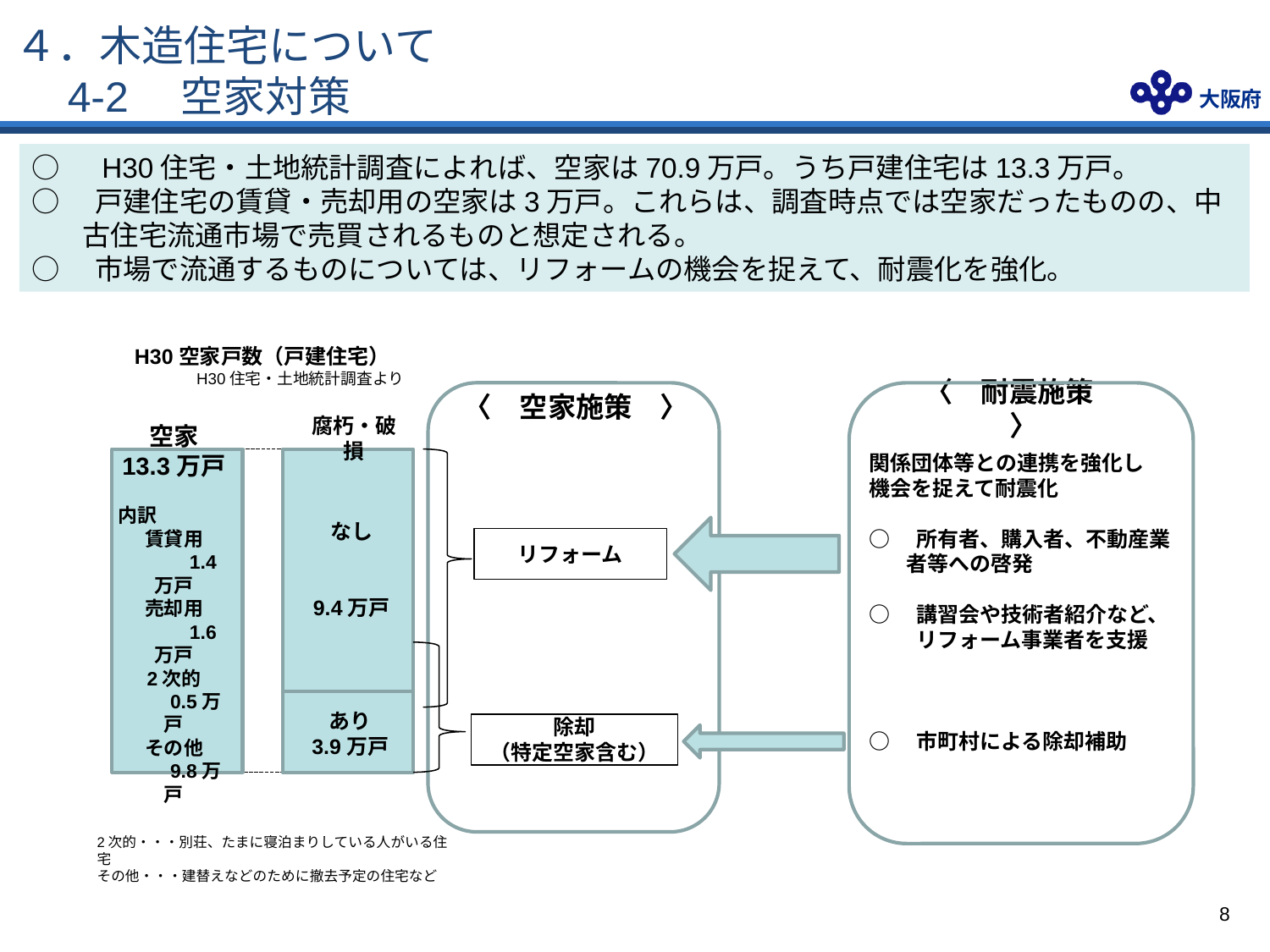

４．木造住宅について
　4-2　空家対策
○　H30住宅・土地統計調査によれば、空家は70.9万戸。うち戸建住宅は13.3万戸。
○　戸建住宅の賃貸・売却用の空家は3万戸。これらは、調査時点では空家だったものの、中古住宅流通市場で売買されるものと想定される。
○　市場で流通するものについては、リフォームの機会を捉えて、耐震化を強化。
H30空家戸数（戸建住宅）
H30住宅・土地統計調査より
〈　空家施策　〉

〈　耐震施策　〉
腐朽・破損
関係団体等との連携を強化し
機会を捉えて耐震化

○　所有者、購入者、不動産業者等への啓発

○　講習会や技術者紹介など、
　　 リフォーム事業者を支援

○　市町村による除却補助

空家
13.3万戸

内訳
賃貸用
　　　1.4万戸
売却用
　　　1.6万戸
2次的
　　0.5万戸
その他
　　9.8万戸

なし

9.4万戸

リフォーム

あり
3.9万戸
除却
（特定空家含む）

2次的・・・別荘、たまに寝泊まりしている人がいる住宅
その他・・・建替えなどのために撤去予定の住宅など
8